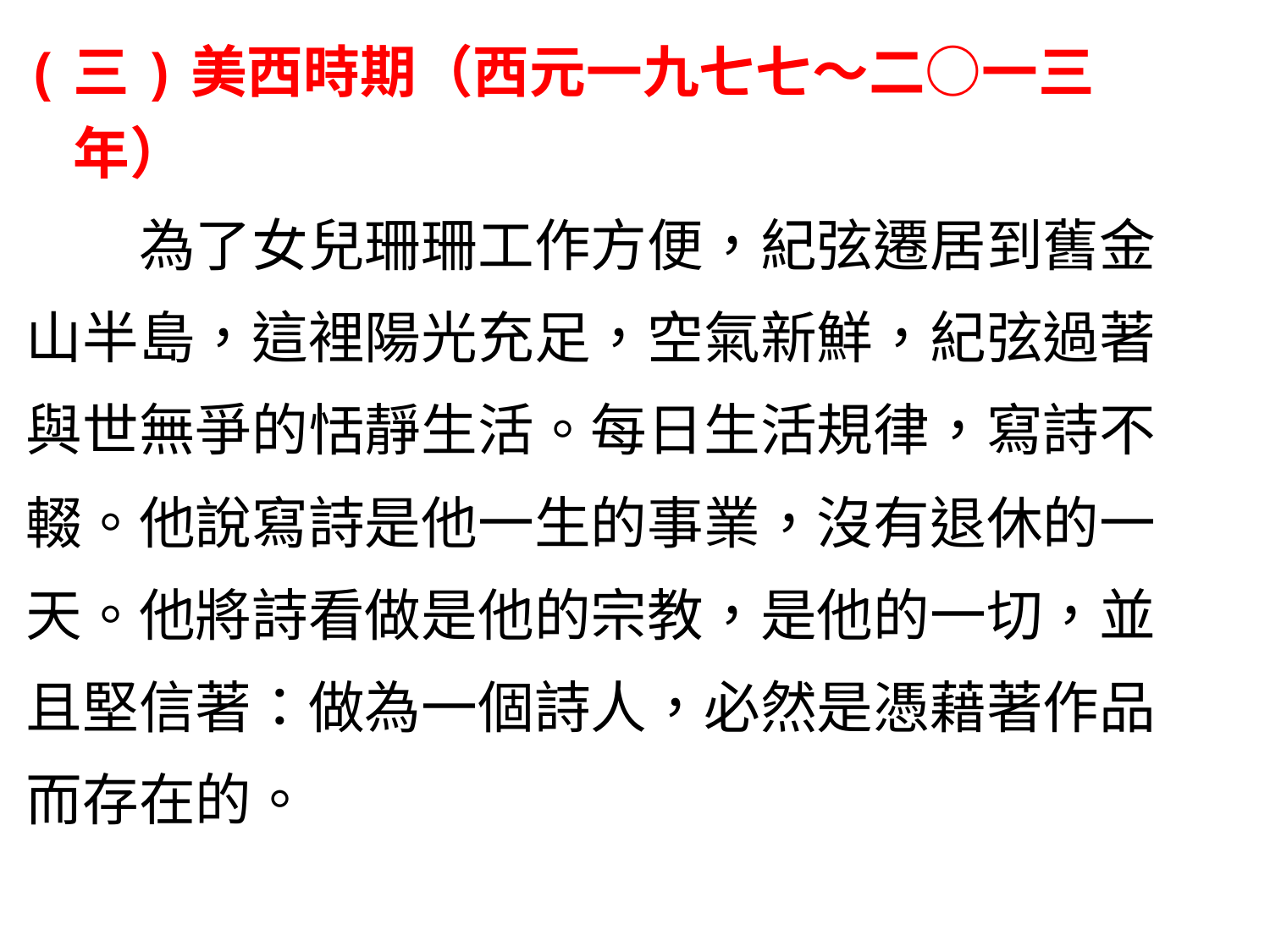

(三)美西時期（西元一九七七～二○一三年）
　　為了女兒珊珊工作方便，紀弦遷居到舊金
山半島，這裡陽光充足，空氣新鮮，紀弦過著
與世無爭的恬靜生活。每日生活規律，寫詩不
輟。他說寫詩是他一生的事業，沒有退休的一
天。他將詩看做是他的宗教，是他的一切，並
且堅信著：做為一個詩人，必然是憑藉著作品
而存在的。